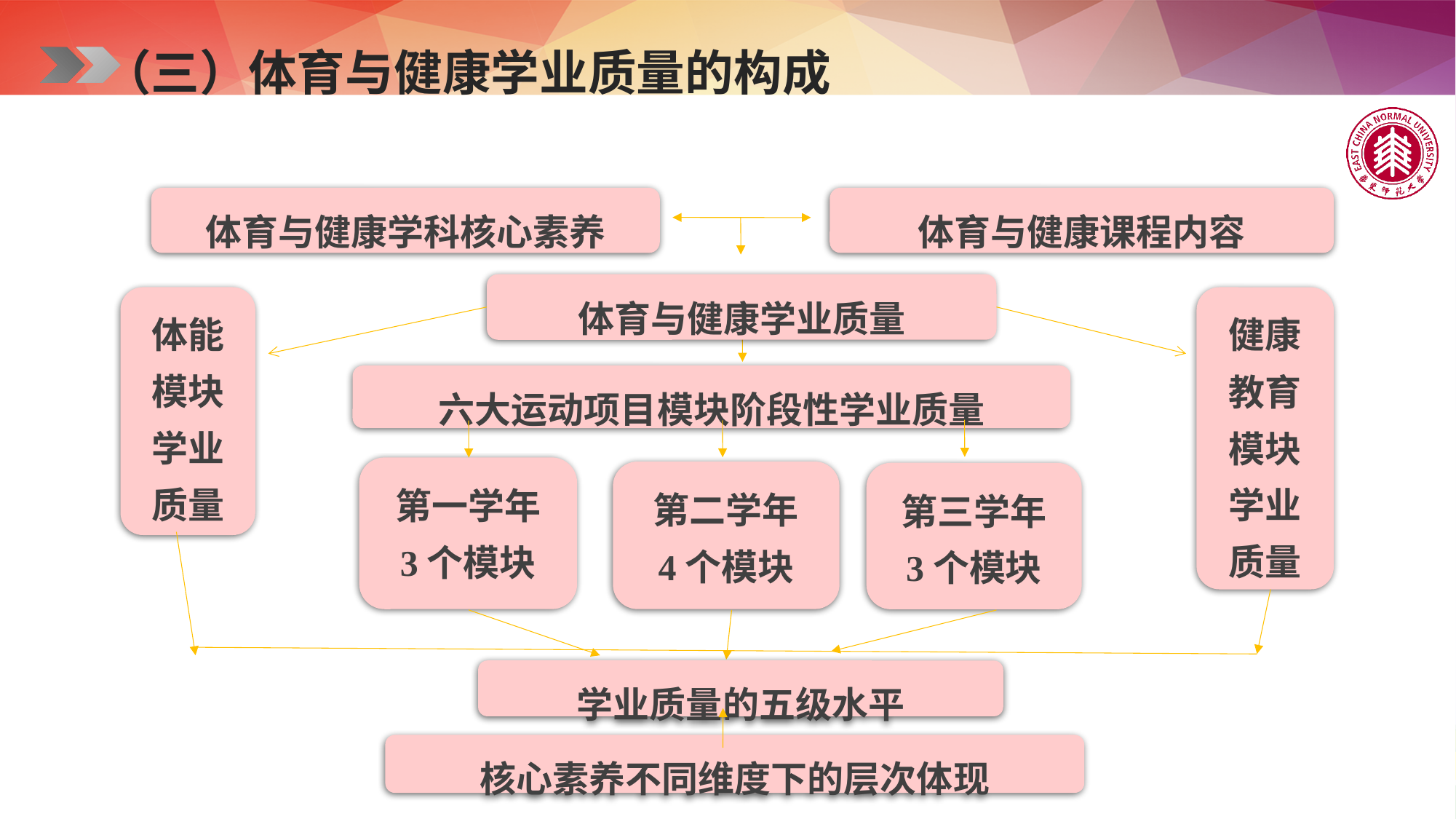

（三）体育与健康学业质量的构成
体育与健康学科核心素养
体育与健康课程内容

体育与健康学业质量
体能
模块学业质量
健康教育
模块学业质量

六大运动项目模块阶段性学业质量

第一学年
3个模块
第二学年
4个模块
第三学年
3个模块

学业质量的五级水平

核心素养不同维度下的层次体现